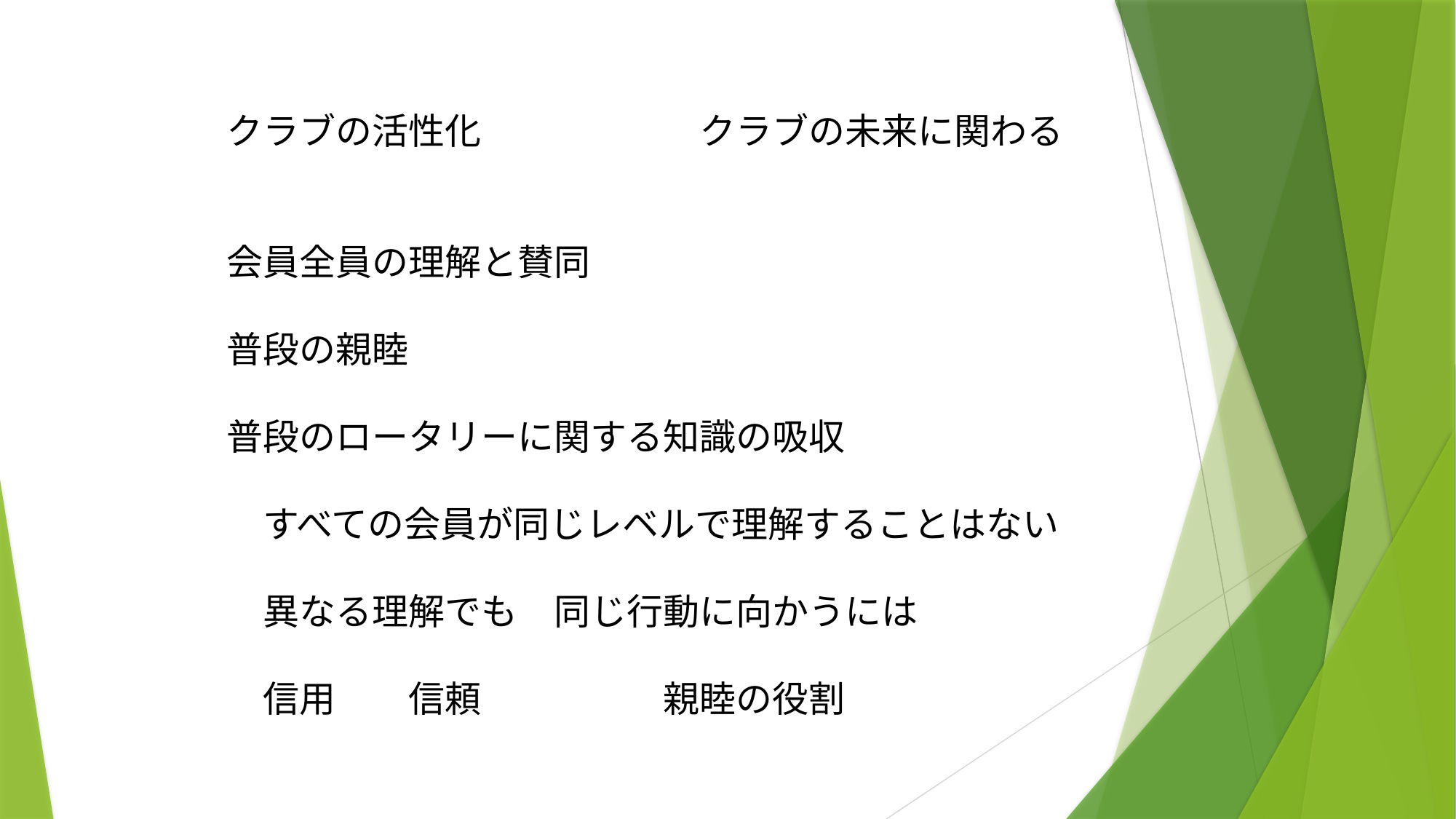

クラブの活性化　　　　　　クラブの未来に関わる

会員全員の理解と賛同

普段の親睦

普段のロータリーに関する知識の吸収

　すべての会員が同じレベルで理解することはない

　異なる理解でも　同じ行動に向かうには

　信用　　信頼　　　　　親睦の役割